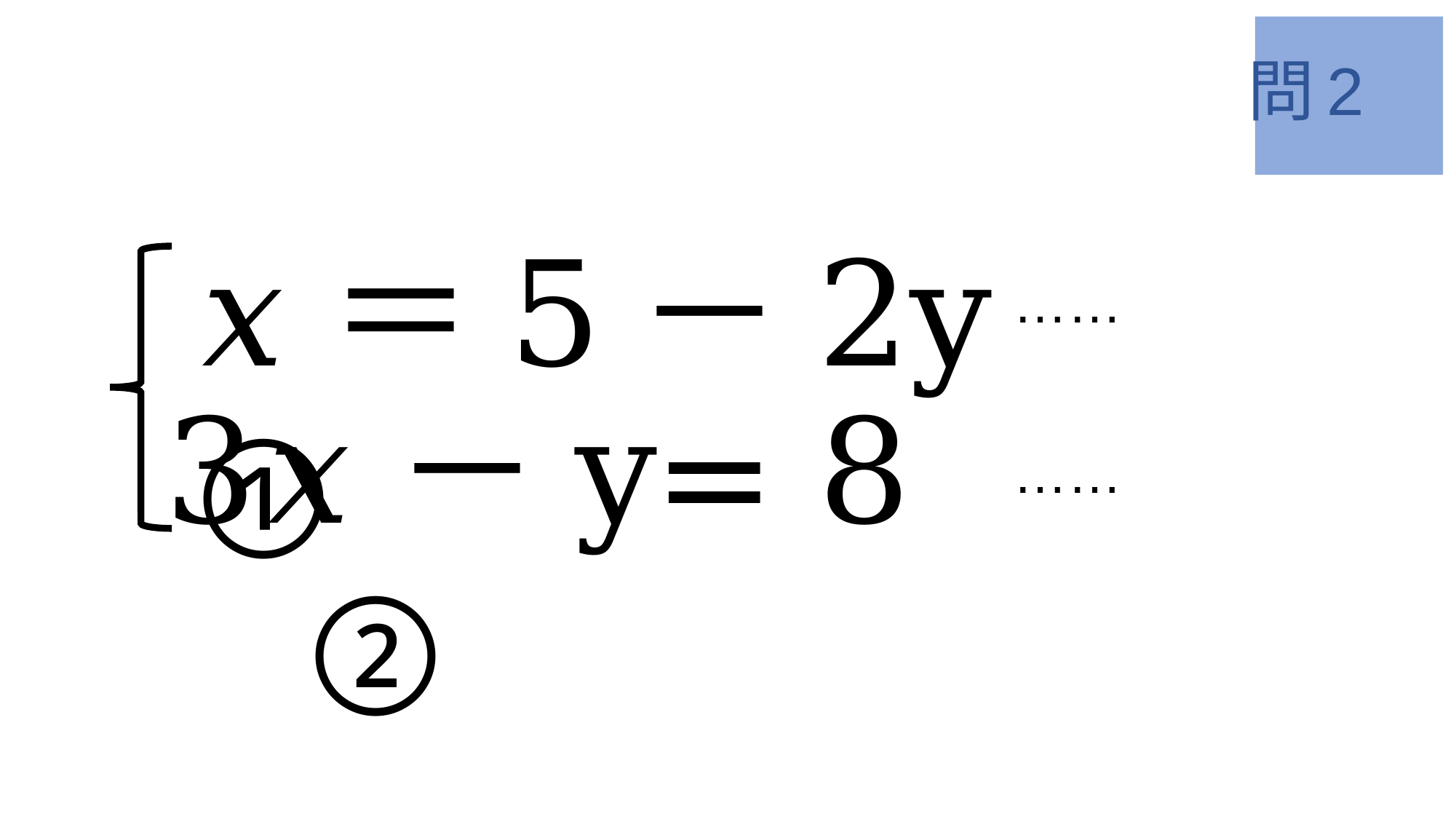

問2
𝑥＝5－2y            ①
3𝑥－y= 8             ②

……
……